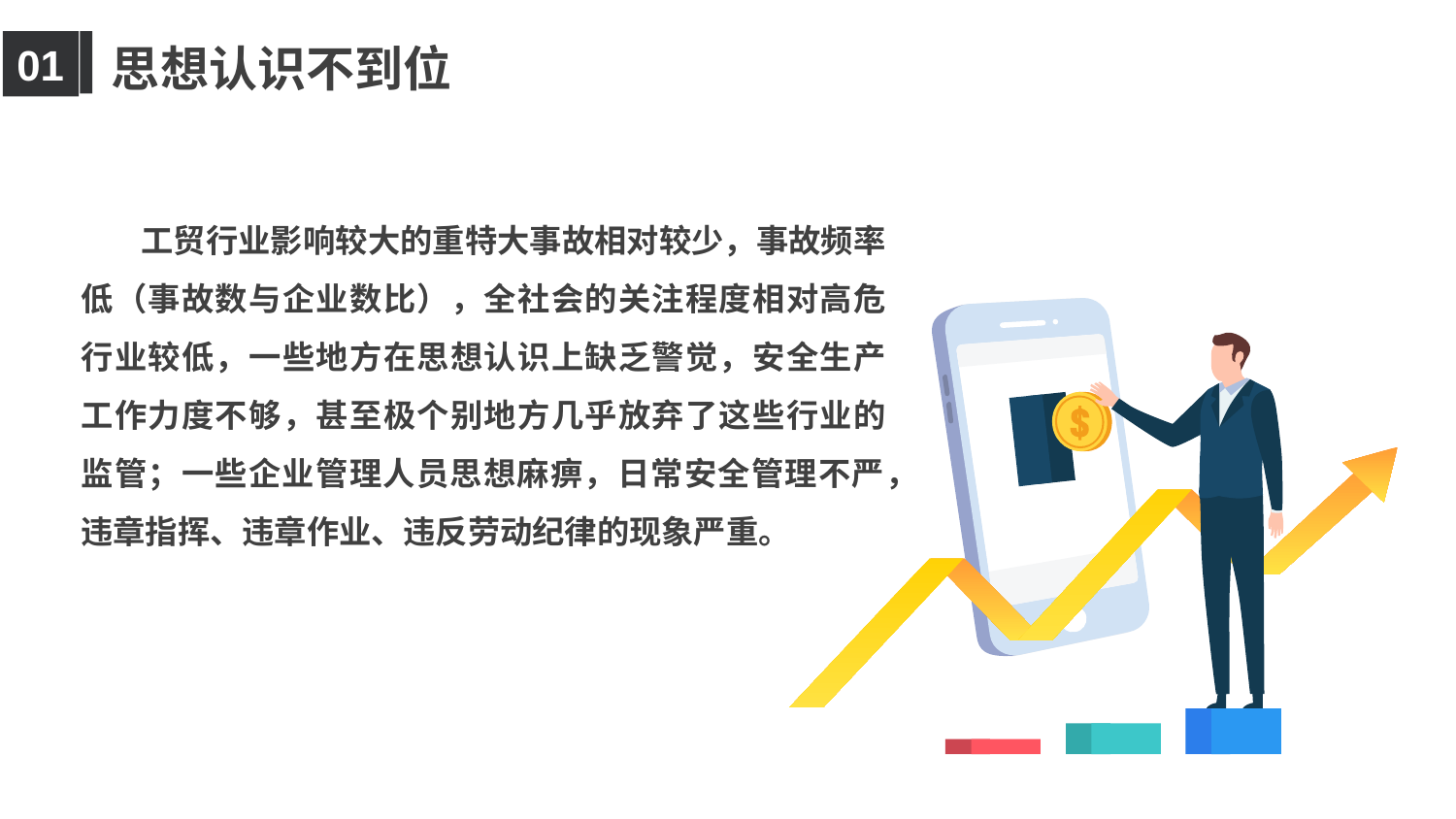

01

思想认识不到位
       工贸行业影响较大的重特大事故相对较少，事故频率低（事故数与企业数比），全社会的关注程度相对高危行业较低，一些地方在思想认识上缺乏警觉，安全生产工作力度不够，甚至极个别地方几乎放弃了这些行业的监管；一些企业管理人员思想麻痹，日常安全管理不严，违章指挥、违章作业、违反劳动纪律的现象严重。